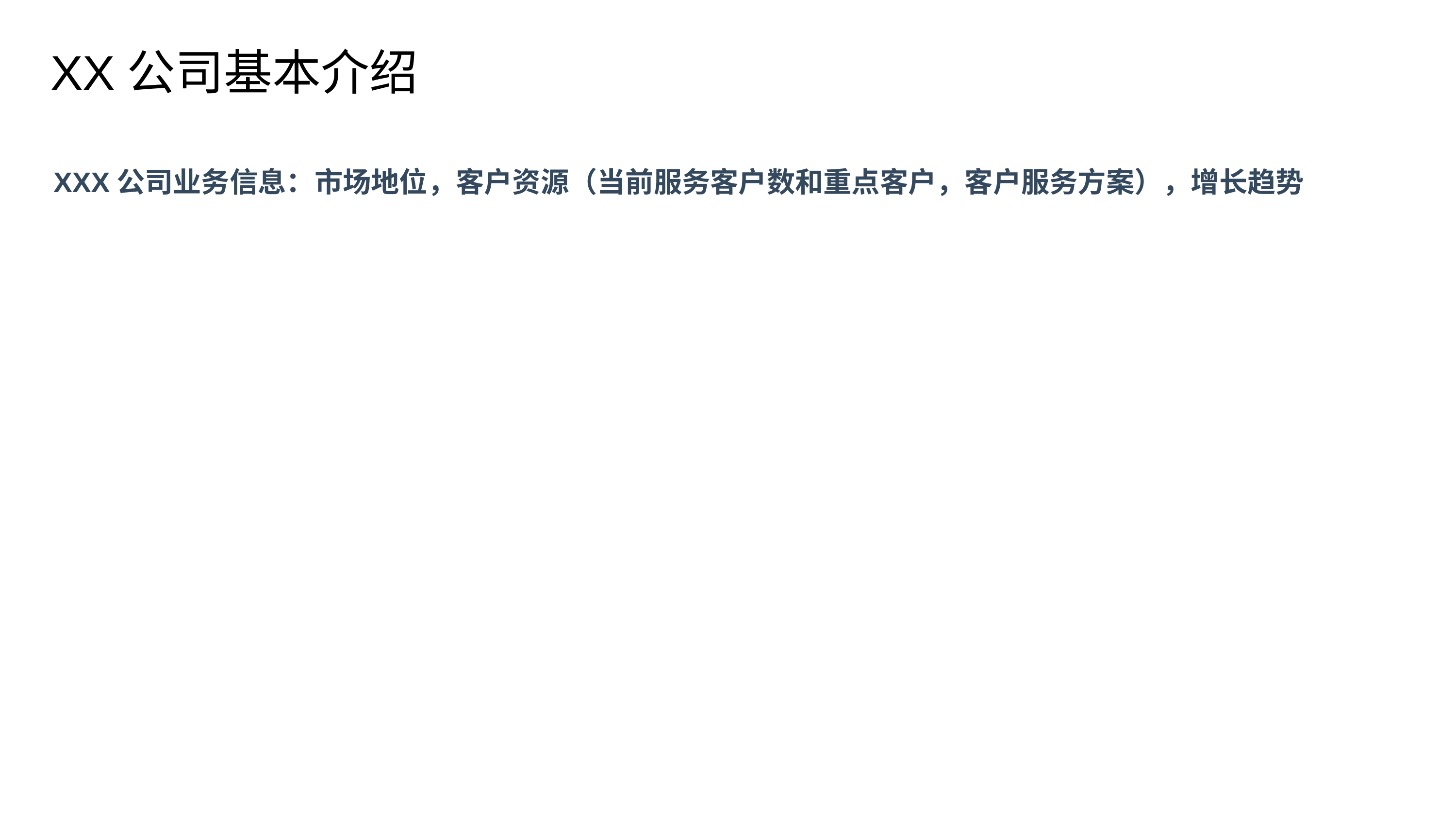

#1
XX公司基本介绍
XXX公司业务信息：市场地位，客户资源（当前服务客户数和重点客户，客户服务方案），增长趋势